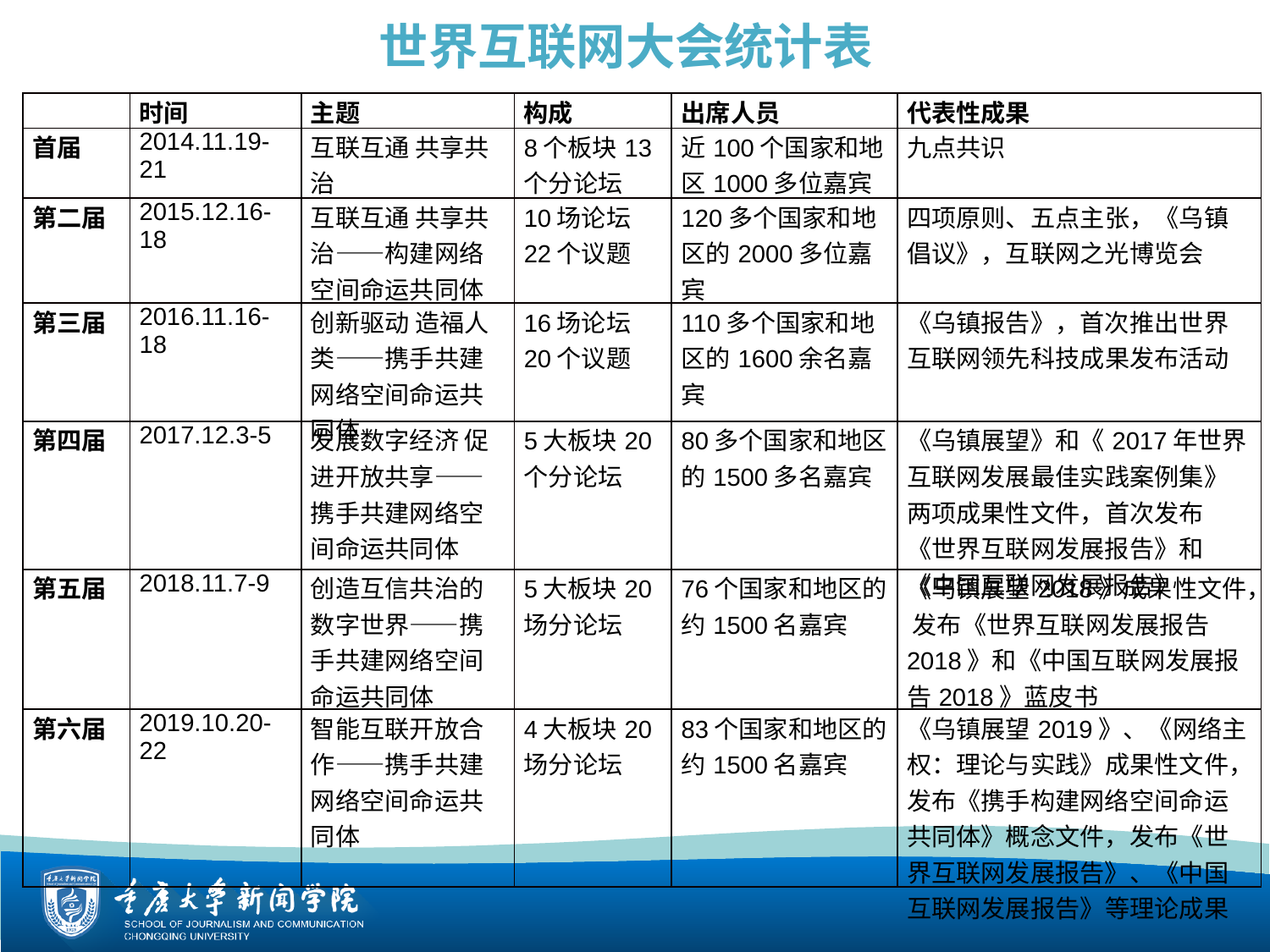

世界互联网大会统计表
|  | 时间 | 主题 | 构成 | 出席人员 | 代表性成果 |
| --- | --- | --- | --- | --- | --- |
| 首届 | 2014.11.19-21 | 互联互通 共享共治 | 8个板块13个分论坛 | 近100个国家和地区1000多位嘉宾 | 九点共识 |
| 第二届 | 2015.12.16-18 | 互联互通 共享共治——构建网络空间命运共同体 | 10场论坛 22个议题 | 120多个国家和地区的2000多位嘉宾 | 四项原则、五点主张，《乌镇倡议》，互联网之光博览会 |
| 第三届 | 2016.11.16-18 | 创新驱动 造福人类——携手共建网络空间命运共同体 | 16场论坛 20个议题 | 110多个国家和地区的1600余名嘉宾 | 《乌镇报告》，首次推出世界互联网领先科技成果发布活动 |
| 第四届 | 2017.12.3-5 | 发展数字经济 促进开放共享——携手共建网络空间命运共同体 | 5大板块20个分论坛 | 80多个国家和地区的1500多名嘉宾 | 《乌镇展望》和《2017年世界互联网发展最佳实践案例集》两项成果性文件，首次发布《世界互联网发展报告》和《中国互联网发展报告》 |
| 第五届 | 2018.11.7-9 | 创造互信共治的数字世界——携手共建网络空间命运共同体 | 5大板块20场分论坛 | 76个国家和地区的约1500名嘉宾 | 《乌镇展望2018》成果性文件， 发布《世界互联网发展报告2018》和《中国互联网发展报告2018》蓝皮书 |
| 第六届 | 2019.10.20-22 | 智能互联开放合作——携手共建网络空间命运共同体 | 4大板块20场分论坛 | 83个国家和地区的约1500名嘉宾 | 《乌镇展望2019》、《网络主权：理论与实践》成果性文件，发布《携手构建网络空间命运共同体》概念文件，发布《世界互联网发展报告》、《中国互联网发展报告》等理论成果 |